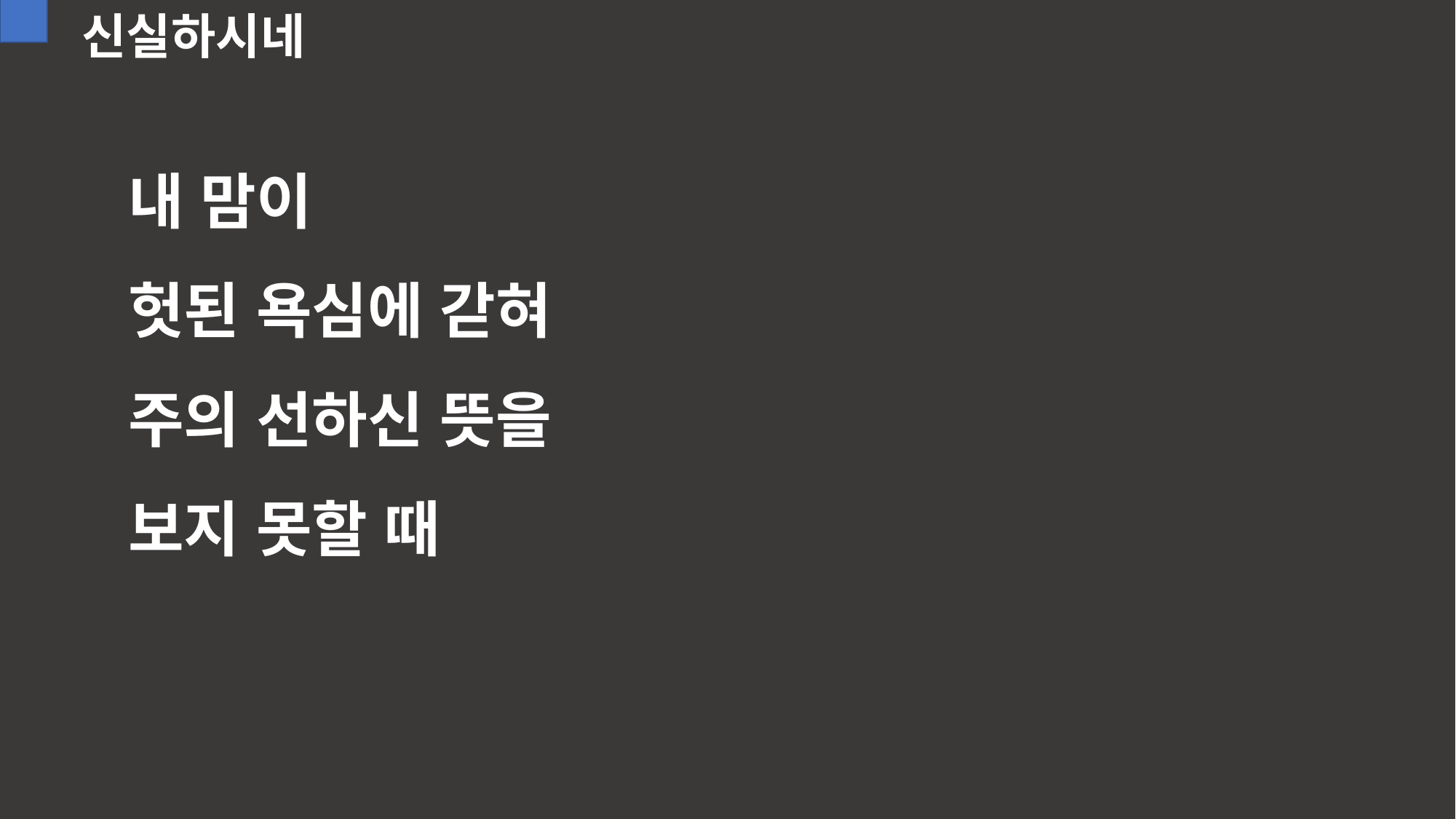

신실하시네

내 맘이
헛된 욕심에 갇혀
주의 선하신 뜻을
보지 못할 때